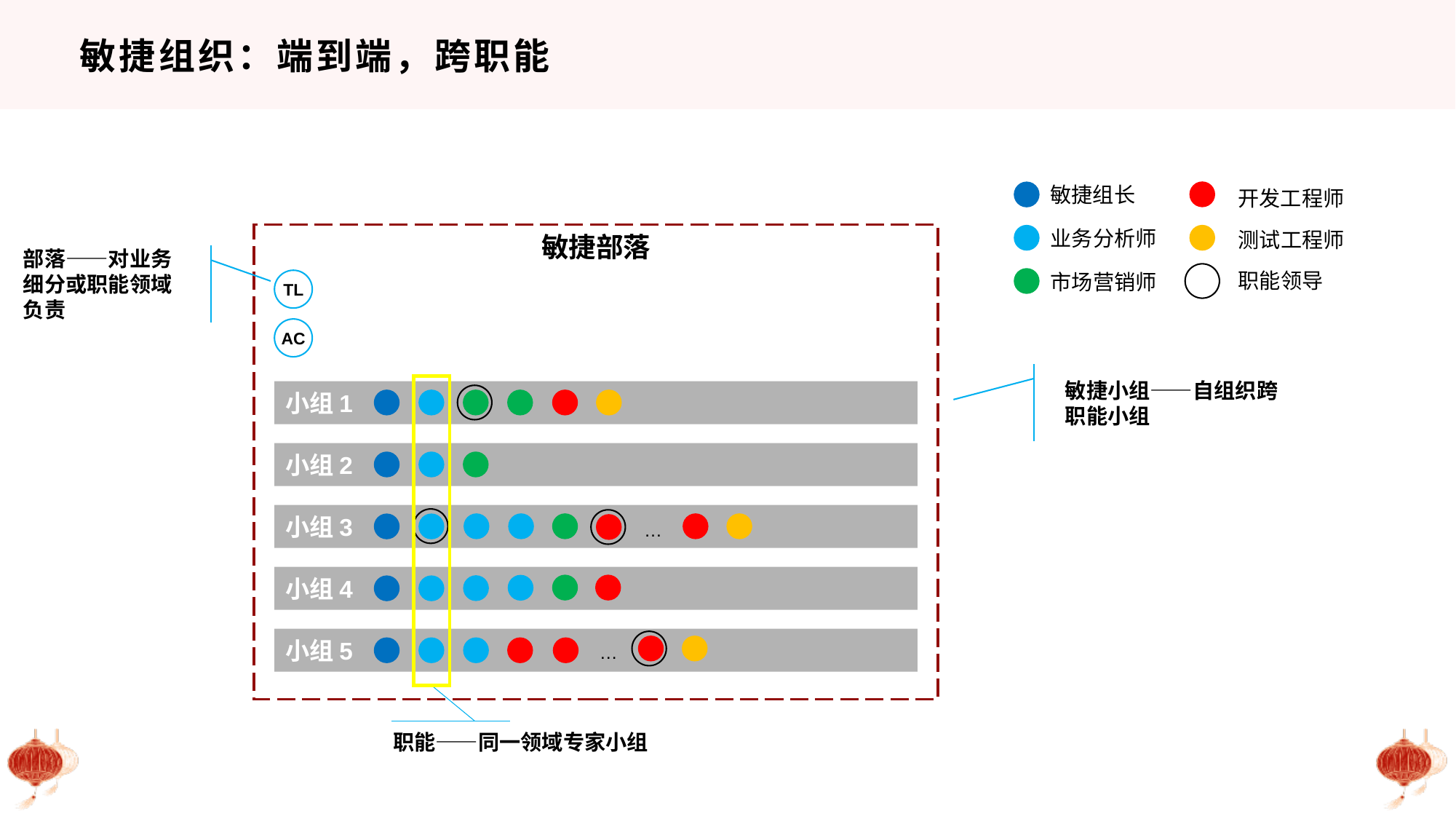

# 敏捷组织：端到端，跨职能
敏捷组长
开发工程师

业务分析师
测试工程师
敏捷部落

部落——对业务细分或职能领域负责
职能领导
市场营销师

TL

AC
敏捷小组——自组织跨职能小组

小组1

小组2

小组3

…

小组4

小组5

…

职能——同一领域专家小组